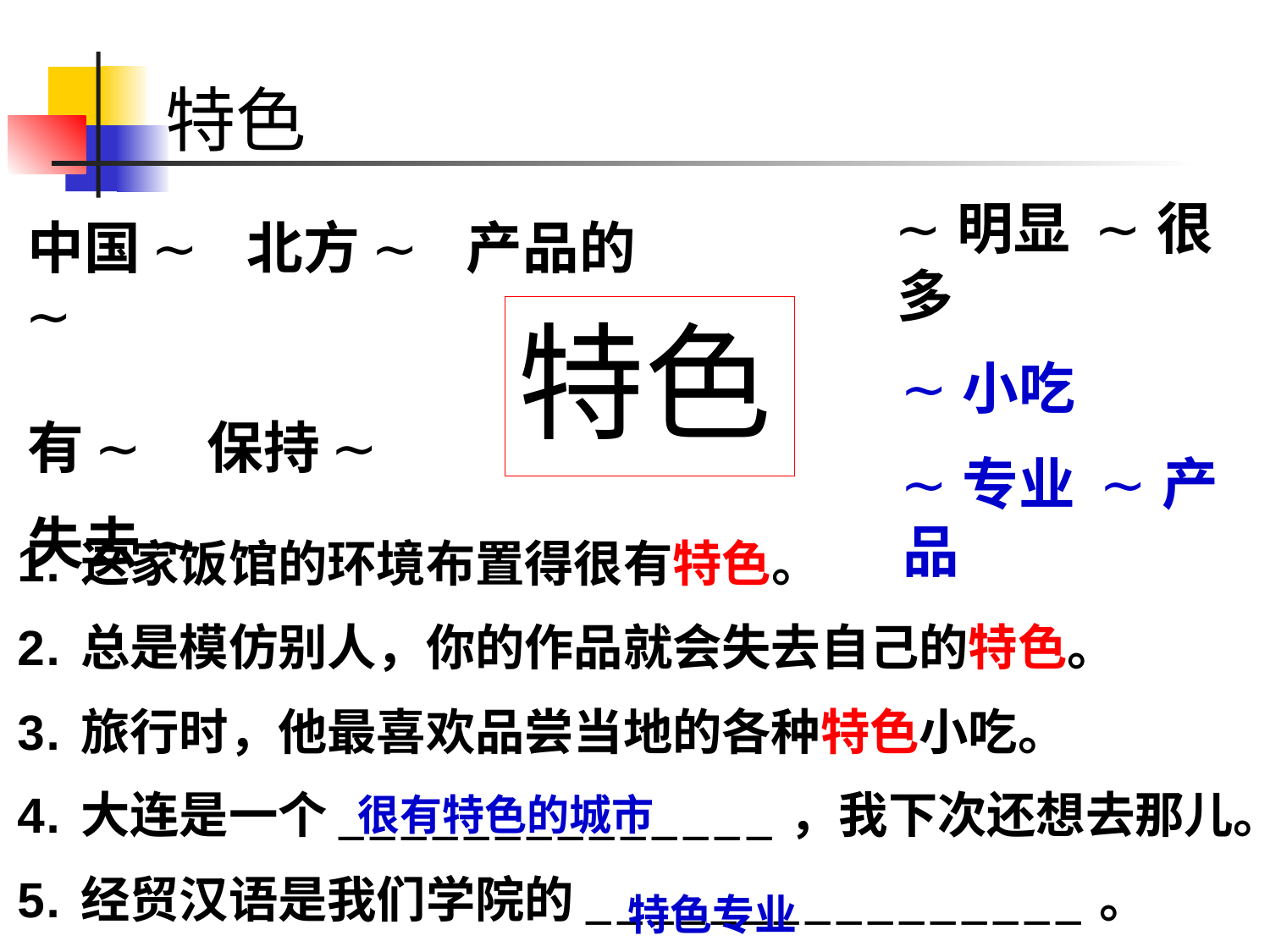

# 特色
~明显 ~很多
中国~  北方~  产品的~

有~   保持~
失去~
特色
~小吃
~专业 ~产品
这家饭馆的环境布置得很有特色。
总是模仿别人，你的作品就会失去自己的特色。
旅行时，他最喜欢品尝当地的各种特色小吃。
大连是一个______________，我下次还想去那儿。
经贸汉语是我们学院的________________。
很有特色的城市
特色专业